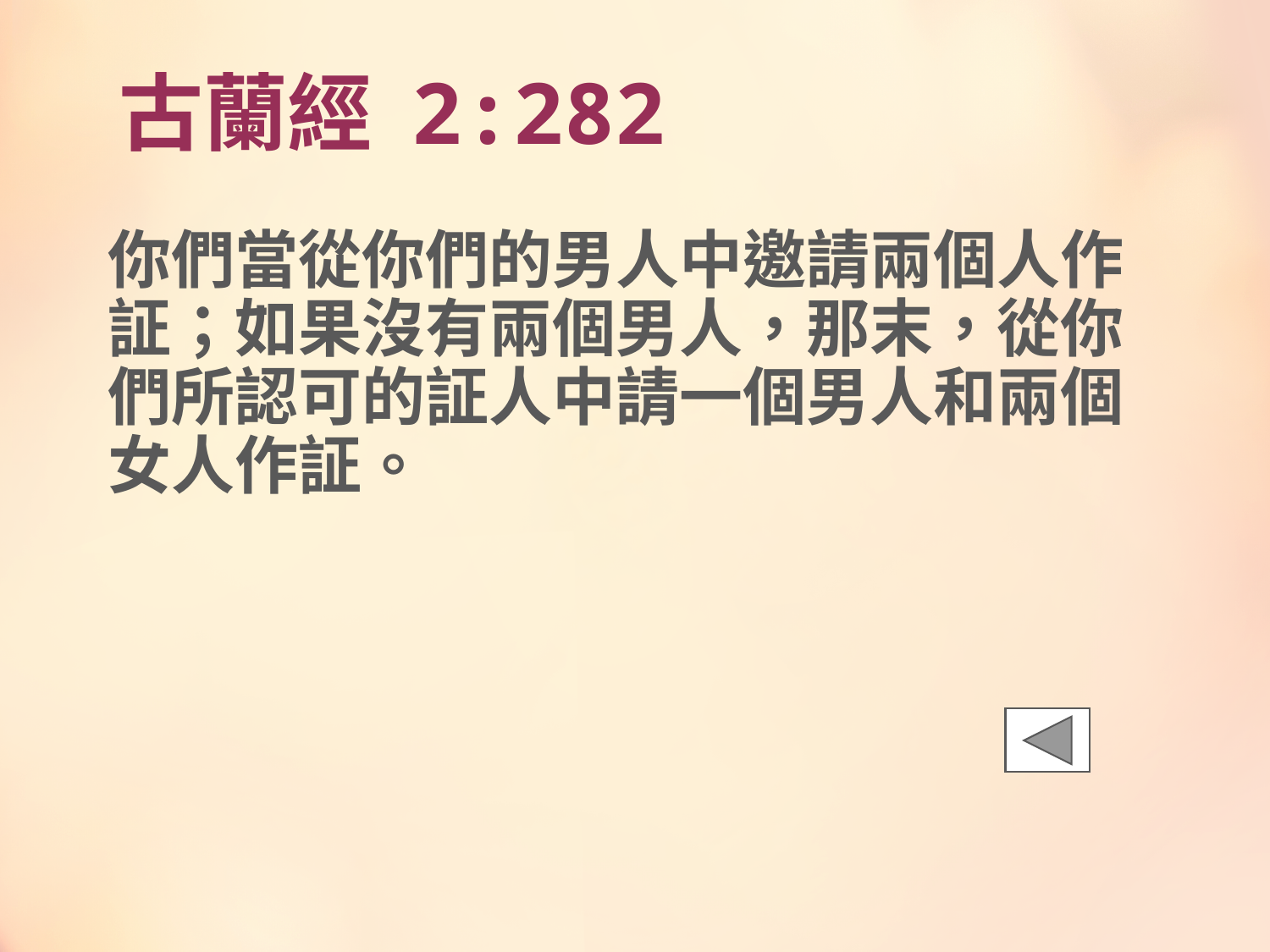

# 古蘭經 2:282
你們當從你們的男人中邀請兩個人作証；如果沒有兩個男人，那末，從你們所認可的証人中請一個男人和兩個女人作証。